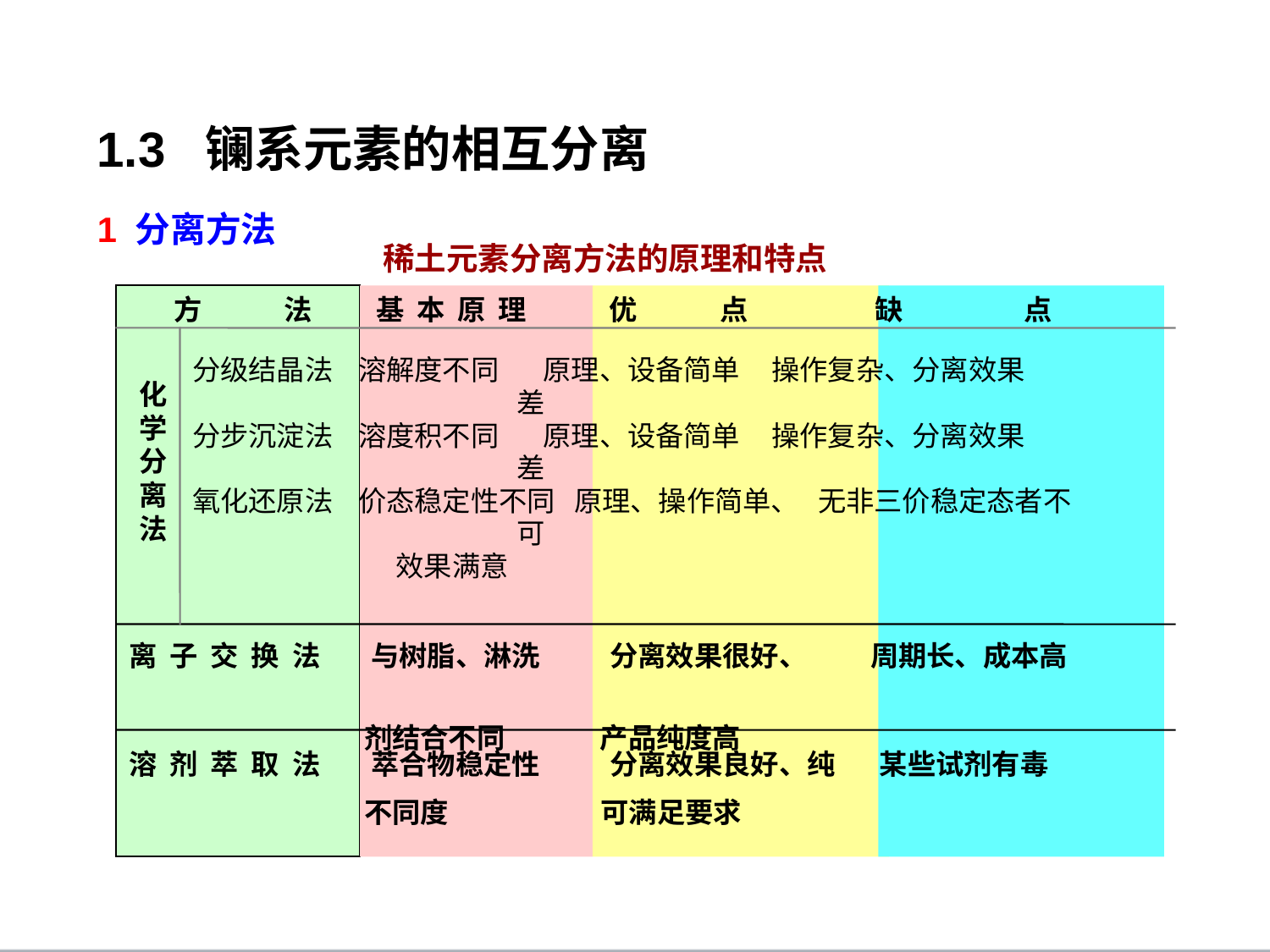

1.3  镧系元素的相互分离

1 分离方法
稀土元素分离方法的原理和特点

      方             法          基  本  原  理             优             点                    缺                   点

分级结晶法    溶解度不同       原理、设备简单     操作复杂、分离效果
                                                  差
分步沉淀法    溶度积不同       原理、设备简单     操作复杂、分离效果
                                                  差
氧化还原法    价态稳定性不同   原理、操作简单、   无非三价稳定态者不
                                                  可
                               效果满意
化学分离法

离  子  交  换  法        与树脂、淋洗           分离效果很好、          周期长、成本高
                                    剂结合不同               产品纯度高

溶  剂  萃  取  法        萃合物稳定性           分离效果良好、纯       某些试剂有毒
                                    不同度                        可满足要求